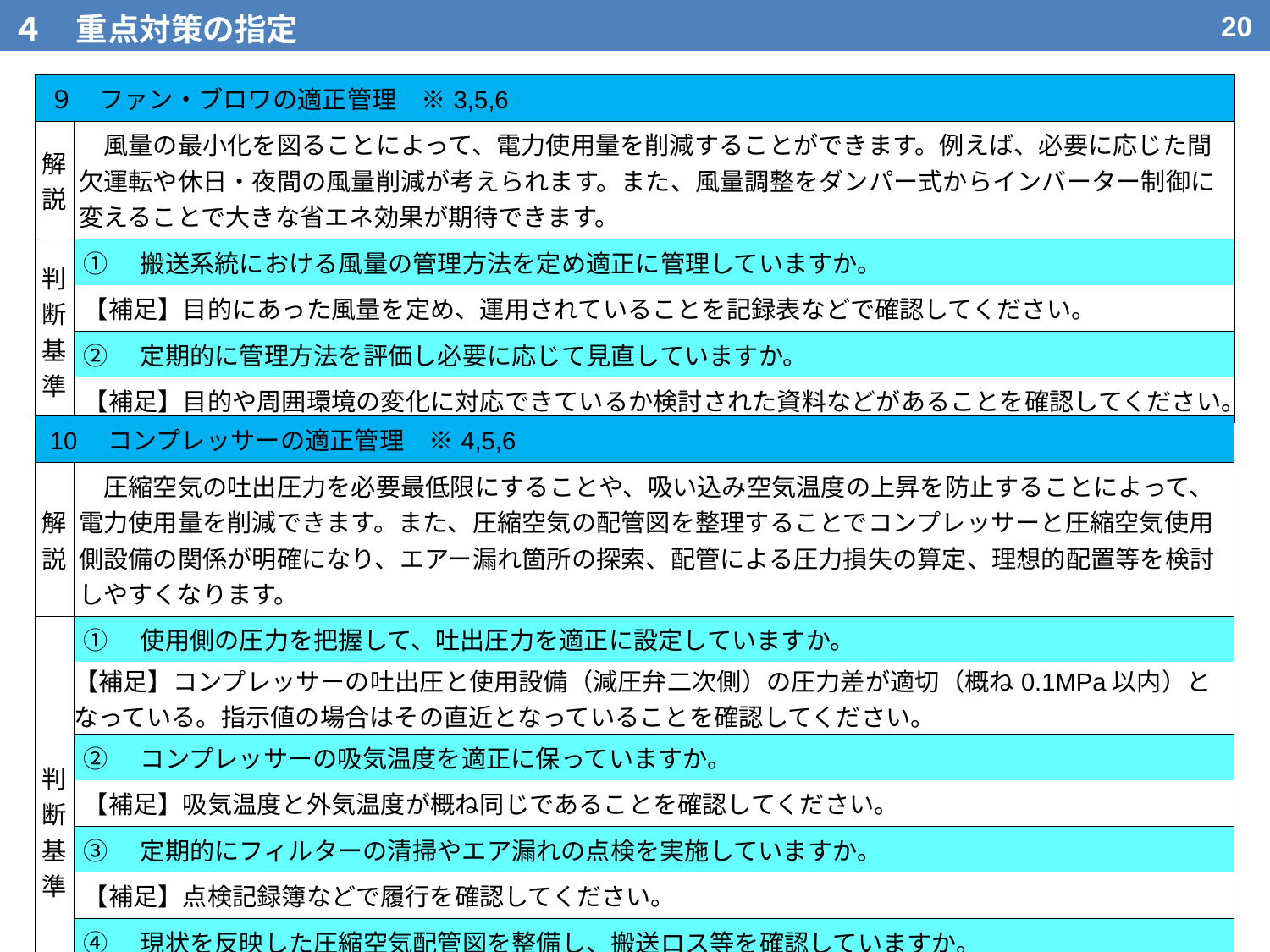

４　重点対策の指定
20
| ９　ファン・ブロワの適正管理　※3,5,6 |  |
| --- | --- |
| 解説 | 風量の最小化を図ることによって、電力使用量を削減することができます。例えば、必要に応じた間欠運転や休日・夜間の風量削減が考えられます。また、風量調整をダンパー式からインバーター制御に変えることで大きな省エネ効果が期待できます。 |
| 判断基準 | ①　搬送系統における風量の管理方法を定め適正に管理していますか。 |
|  | 【補足】目的にあった風量を定め、運用されていることを記録表などで確認してください。 |
|  | ②　定期的に管理方法を評価し必要に応じて見直していますか。 |
|  | 【補足】目的や周囲環境の変化に対応できているか検討された資料などがあることを確認してください。 |
| 10　コンプレッサーの適正管理　※4,5,6 |  |
| --- | --- |
| 解説 | 圧縮空気の吐出圧力を必要最低限にすることや、吸い込み空気温度の上昇を防止することによって、電力使用量を削減できます。また、圧縮空気の配管図を整理することでコンプレッサーと圧縮空気使用側設備の関係が明確になり、エアー漏れ箇所の探索、配管による圧力損失の算定、理想的配置等を検討しやすくなります。 |
| 判断基準 | ①　使用側の圧力を把握して、吐出圧力を適正に設定していますか。 |
|  | 【補足】コンプレッサーの吐出圧と使用設備（減圧弁二次側）の圧力差が適切（概ね0.1MPa以内）となっている。指示値の場合はその直近となっていることを確認してください。 |
|  | ②　コンプレッサーの吸気温度を適正に保っていますか。 |
|  | 【補足】吸気温度と外気温度が概ね同じであることを確認してください。 |
|  | ③　定期的にフィルターの清掃やエア漏れの点検を実施していますか。 |
|  | 【補足】点検記録簿などで履行を確認してください。 |
|  | ④　現状を反映した圧縮空気配管図を整備し、搬送ロス等を確認していますか。 |
|  | 【補足】圧縮空気配管図が現状にあっているか確認してください。また、機器の配置や配管ルートにおいてロスの発生がないことを確認してください。 |